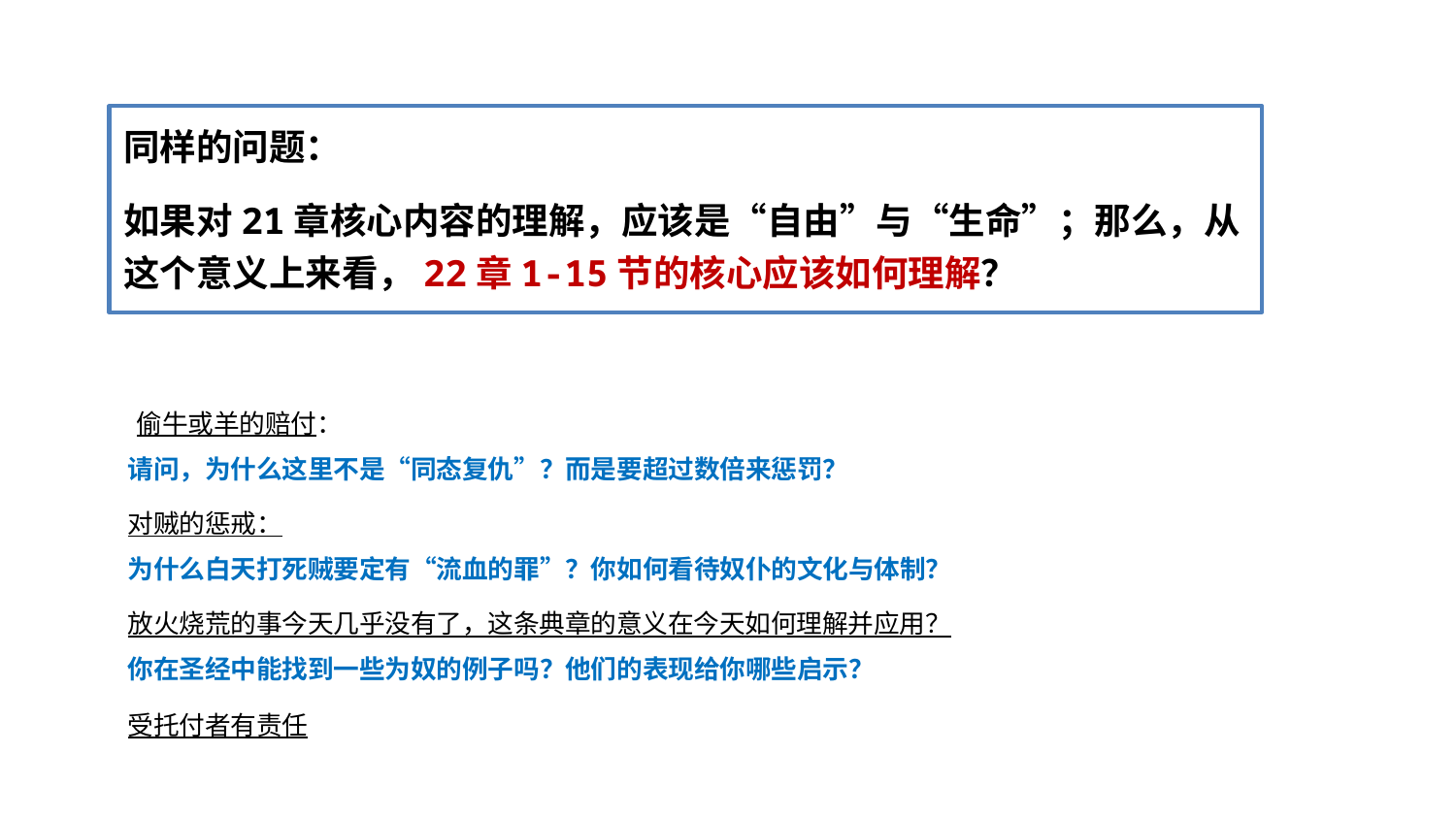

偷牛或羊的赔付：
请问，为什么这里不是“同态复仇”？而是要超过数倍来惩罚？

对贼的惩戒：
为什么白天打死贼要定有“流血的罪”？你如何看待奴仆的文化与体制？

放火烧荒的事今天几乎没有了，这条典章的意义在今天如何理解并应用？
你在圣经中能找到一些为奴的例子吗？他们的表现给你哪些启示？

受托付者有责任

同样的问题：

如果对21章核心内容的理解，应该是“自由”与“生命”；那么，从这个意义上来看，22章1-15节的核心应该如何理解？